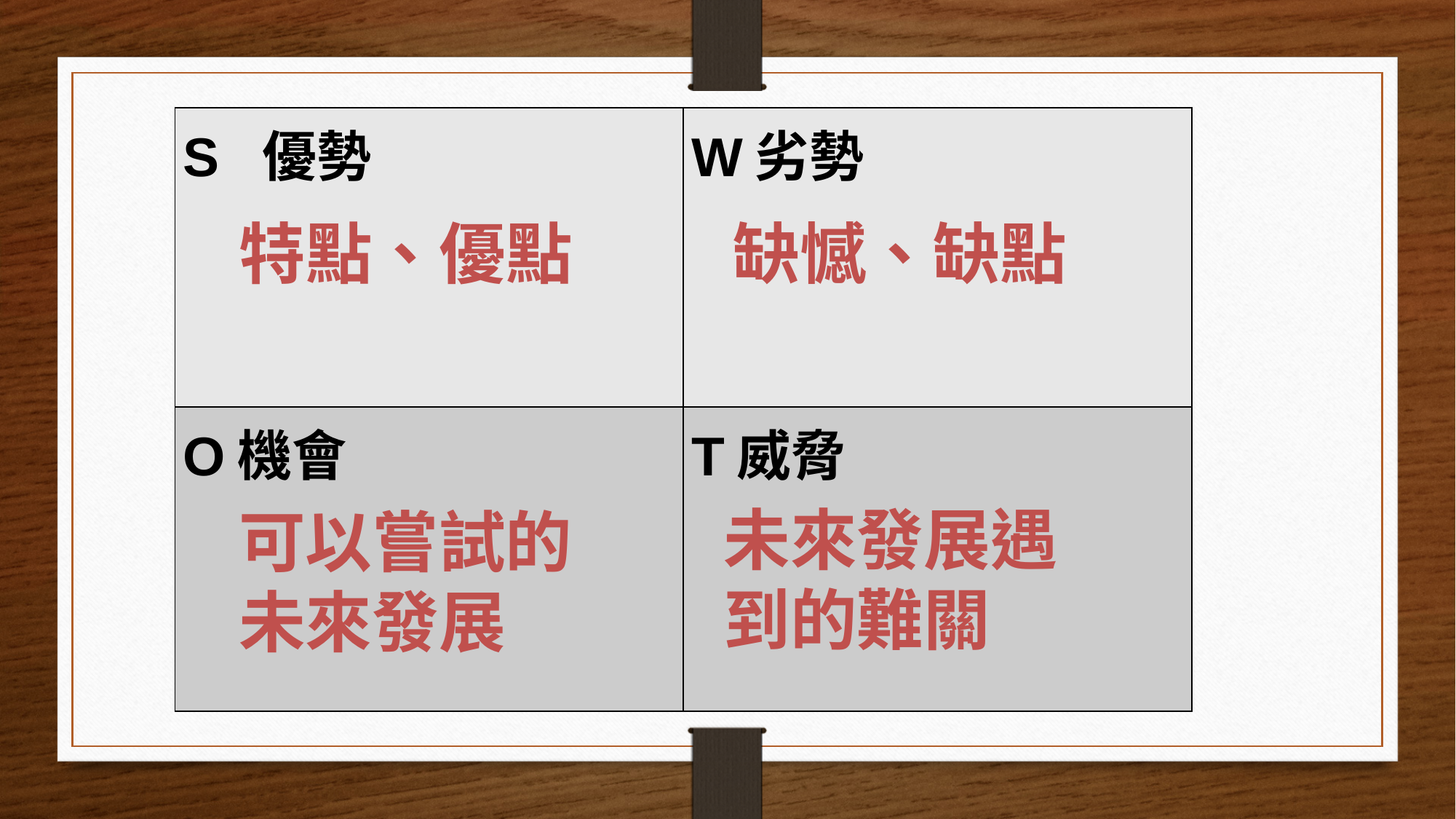

| S 優勢 | W劣勢 |
| --- | --- |
| O機會 | T威脅 |

特點、優點
缺憾、缺點
未來發展遇到的難關
可以嘗試的
未來發展